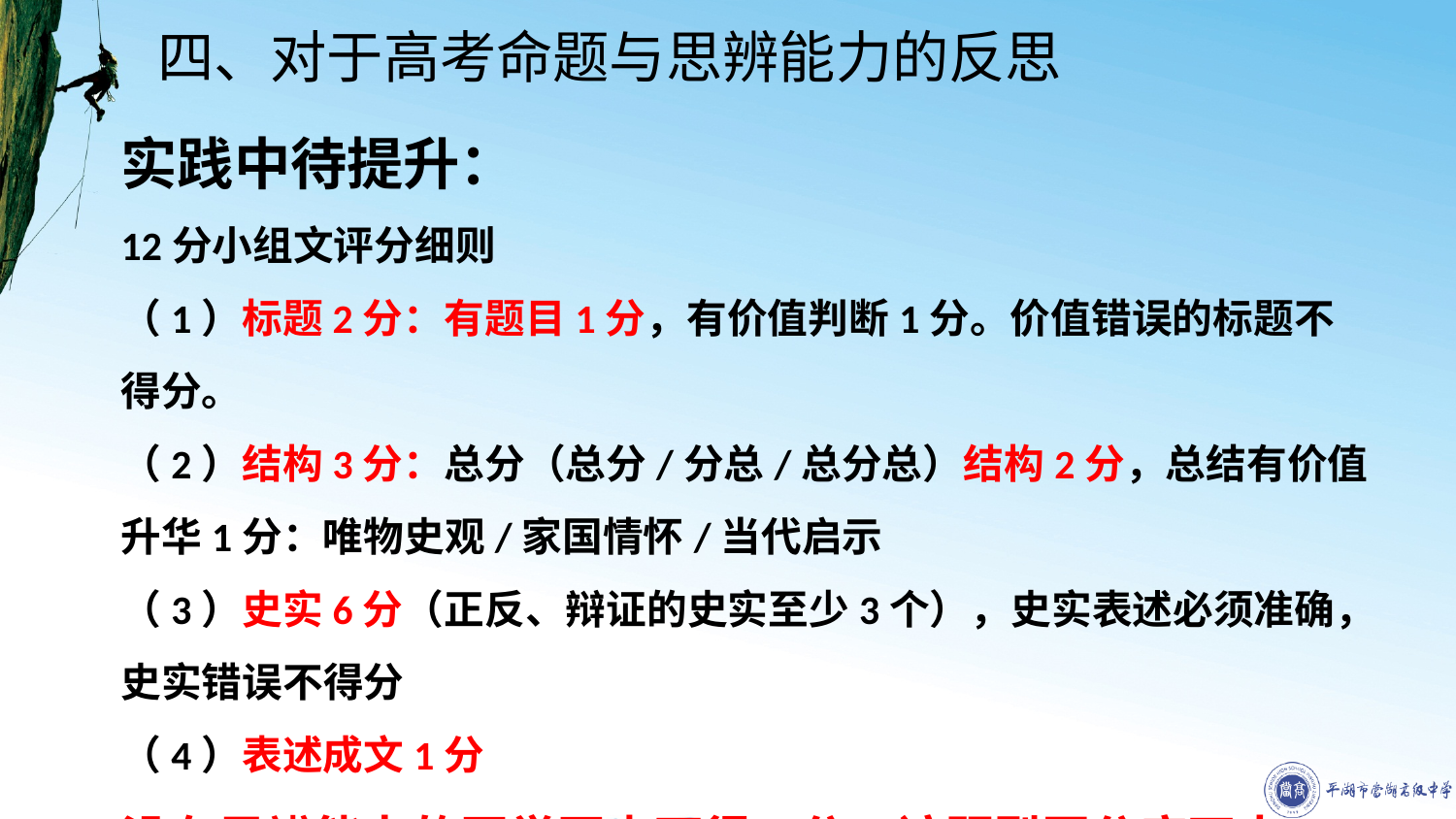

四、对于高考命题与思辨能力的反思
实践中待提升：
12分小组文评分细则
（1）标题2分：有题目1分，有价值判断1分。价值错误的标题不得分。
（2）结构3分：总分（总分/分总/总分总）结构2分，总结有价值升华1分：唯物史观/家国情怀/当代启示
（3）史实6分（正反、辩证的史实至少3个），史实表述必须准确，史实错误不得分
（4）表述成文1分
没有思辨能力的同学至少可得4分，该题型区分度不大。